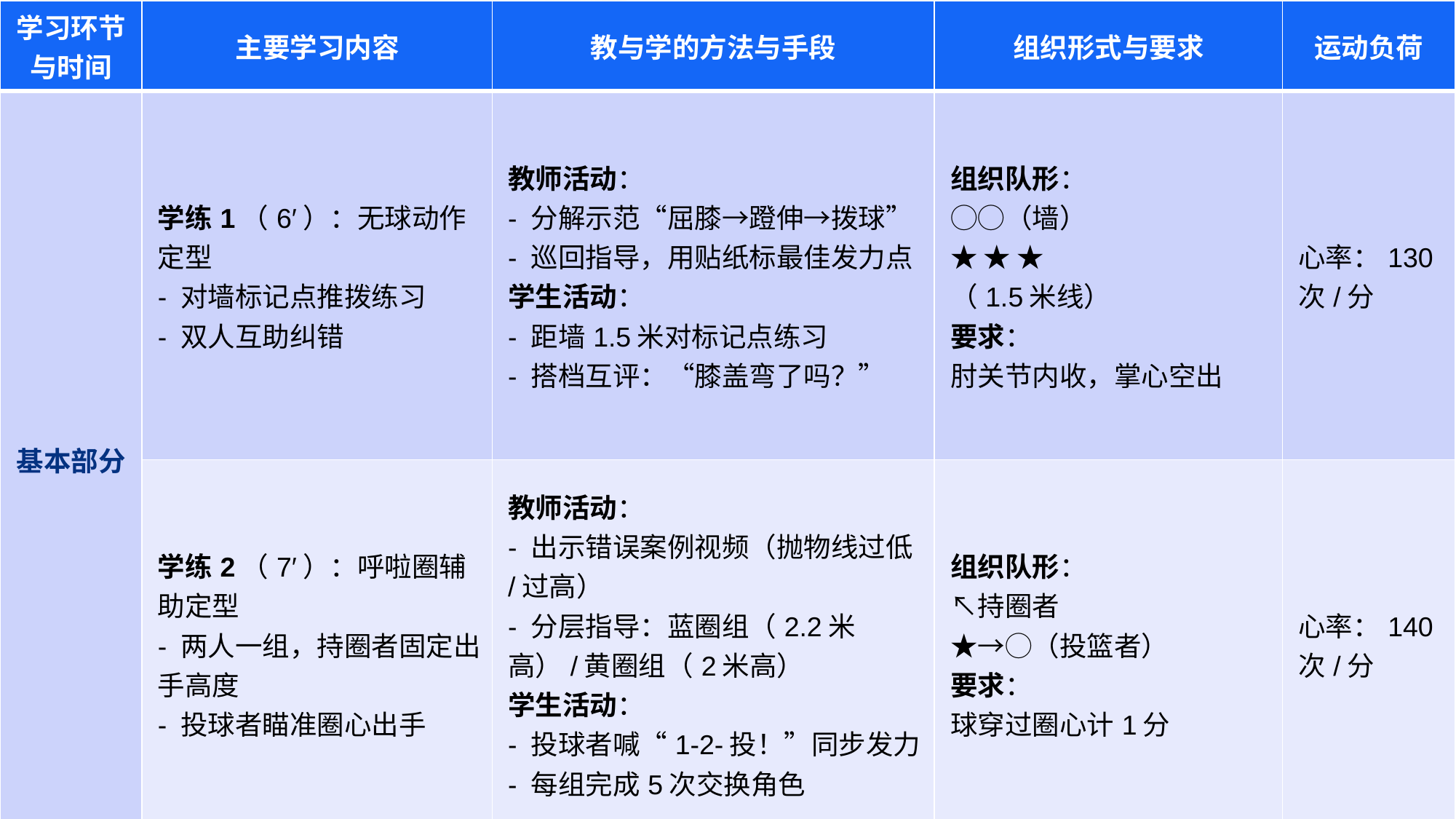

| 学习环节与时间 | 主要学习内容 | 教与学的方法与手段 | 组织形式与要求 | 运动负荷 |
| --- | --- | --- | --- | --- |
| 基本部分 | 学练1（6′）：无球动作定型 - 对墙标记点推拨练习 - 双人互助纠错 | 教师活动： - 分解示范“屈膝→蹬伸→拨球” - 巡回指导，用贴纸标最佳发力点 学生活动： - 距墙1.5米对标记点练习 - 搭档互评：“膝盖弯了吗？” | 组织队形： ◯◯（墙） ★ ★ ★ （1.5米线） 要求： 肘关节内收，掌心空出 | 心率：130次/分 |
|  | 学练2（7′）：呼啦圈辅助定型 - 两人一组，持圈者固定出手高度 - 投球者瞄准圈心出手 | 教师活动： - 出示错误案例视频（抛物线过低/过高） - 分层指导：蓝圈组（2.2米高）/黄圈组（2米高） 学生活动： - 投球者喊“1-2-投！”同步发力 - 每组完成5次交换角色 | 组织队形： ↖持圈者 ★→◯（投篮者） 要求： 球穿过圈心计1分 | 心率：140次/分 |